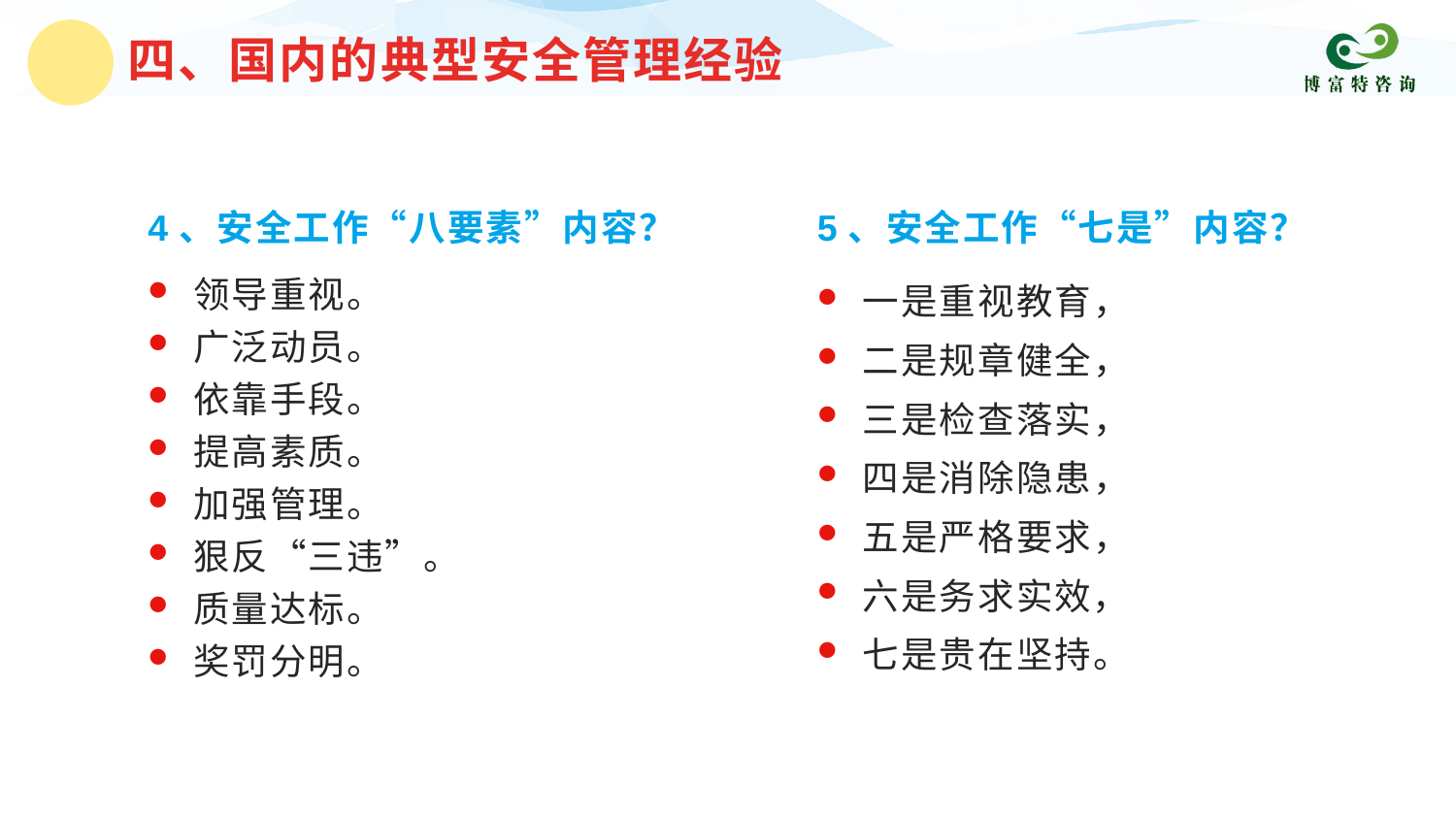

四、国内的典型安全管理经验
4、安全工作“八要素”内容？
领导重视。
广泛动员。
依靠手段。
提高素质。
加强管理。
狠反“三违”。
质量达标。
奖罚分明。
5、安全工作“七是”内容？
一是重视教育，
二是规章健全，
三是检查落实，
四是消除隐患，
五是严格要求，
六是务求实效，
七是贵在坚持。